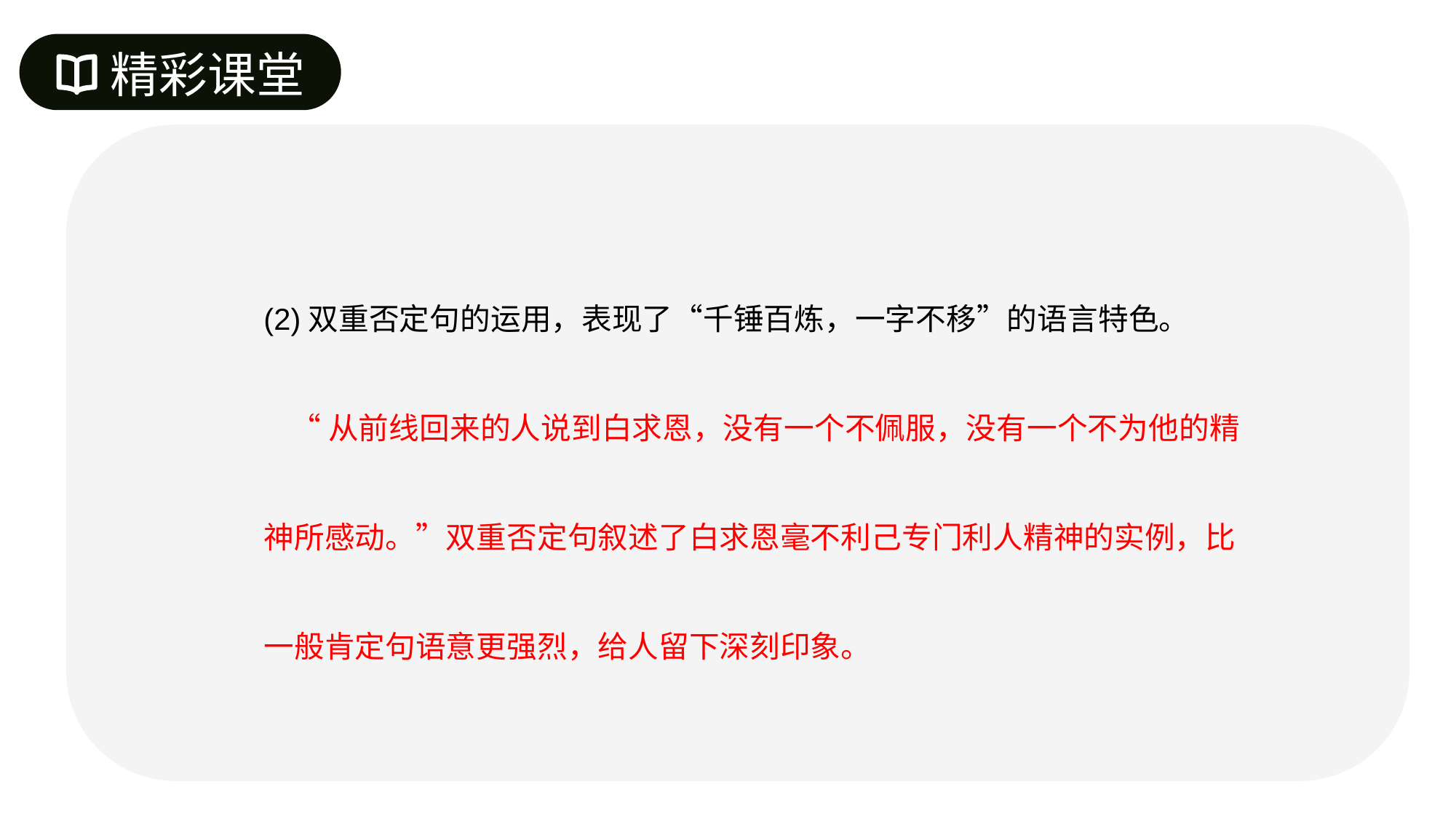

精彩课堂

(2)双重否定句的运用，表现了“千锤百炼，一字不移”的语言特色。
    “从前线回来的人说到白求恩，没有一个不佩服，没有一个不为他的精神所感动。”双重否定句叙述了白求恩毫不利己专门利人精神的实例，比一般肯定句语意更强烈，给人留下深刻印象。